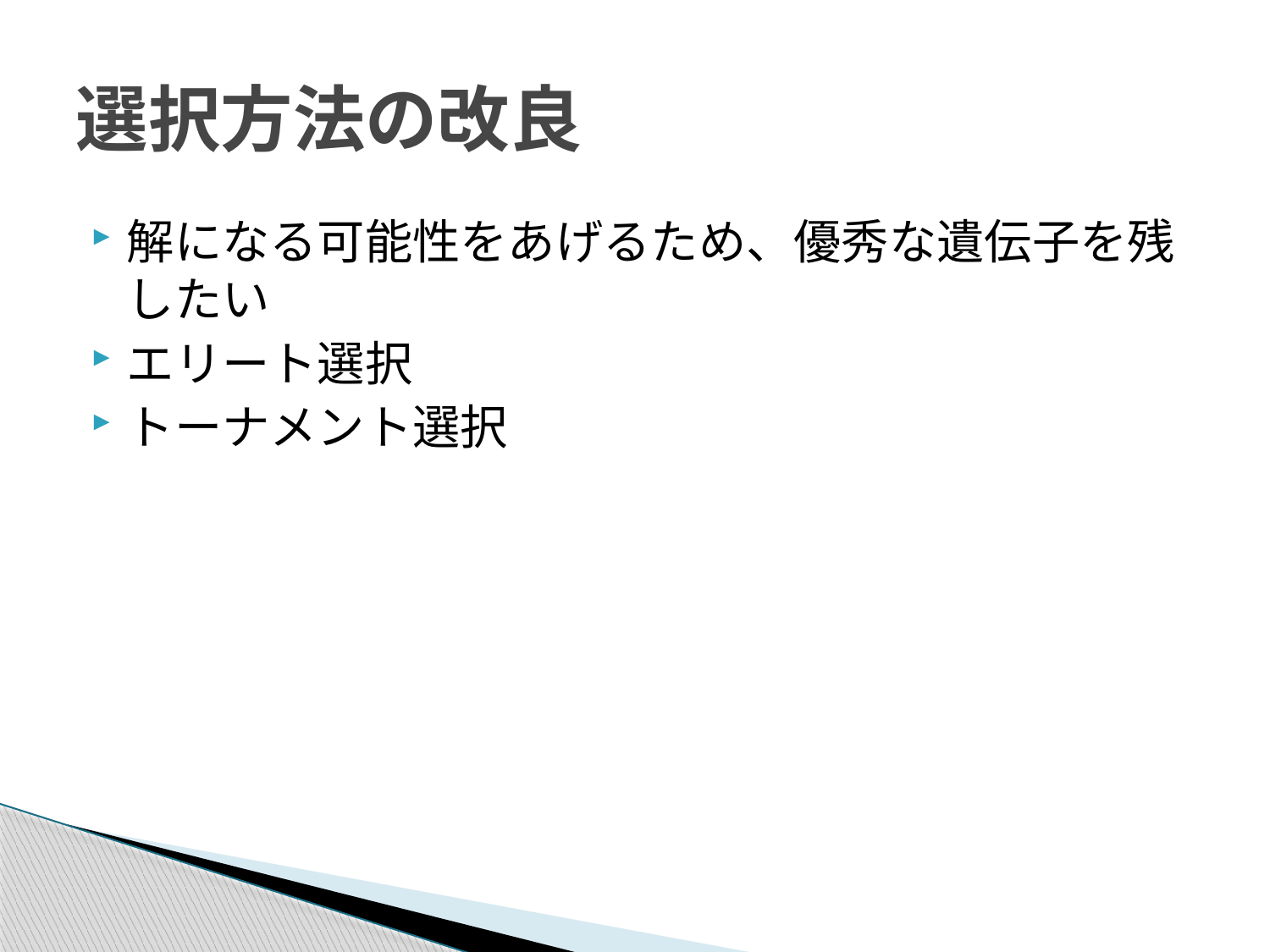

# 選択方法の改良
解になる可能性をあげるため、優秀な遺伝子を残したい
エリート選択
トーナメント選択